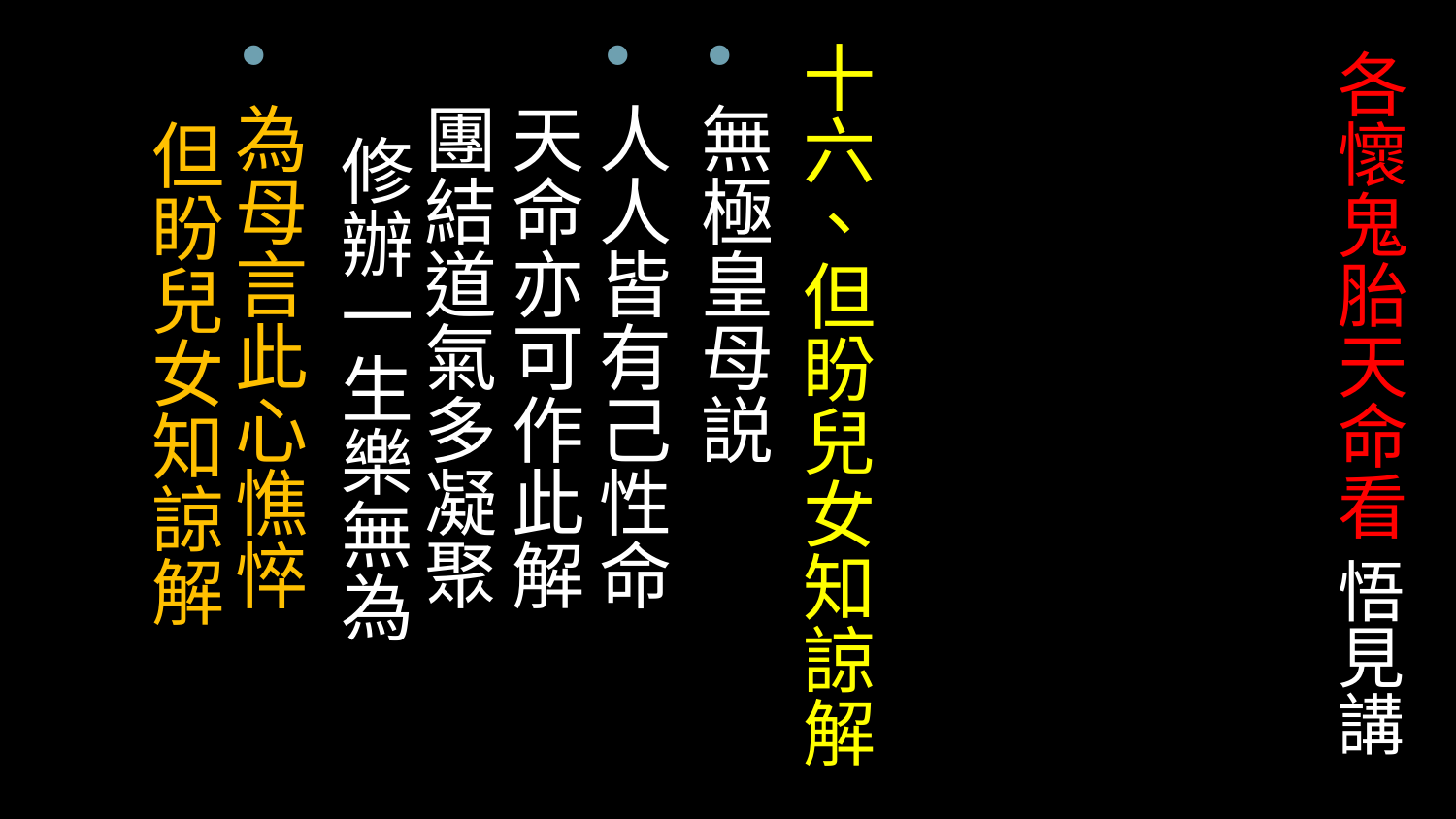

# 各懷鬼胎天命看 悟見講
十六、但盼兒女知諒解
無極皇母説
人人皆有己性命          天命亦可作此解
團結道氣多凝聚             修辦一生樂無為
為母言此心憔悴            但盼兒女知諒解